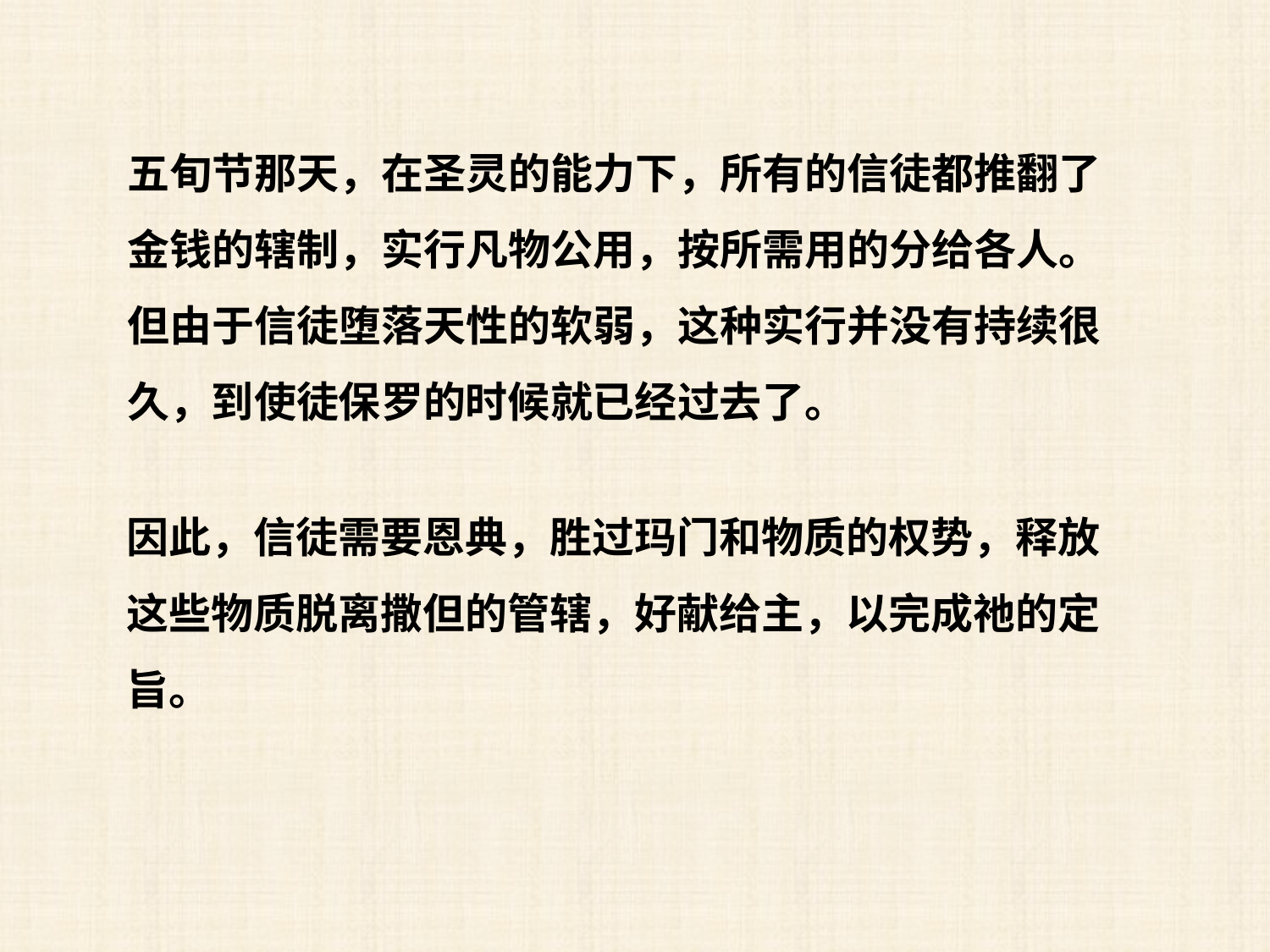

五旬节那天，在圣灵的能力下，所有的信徒都推翻了金钱的辖制，实行凡物公用，按所需用的分给各人。但由于信徒堕落天性的软弱，这种实行并没有持续很久，到使徒保罗的时候就已经过去了。

因此，信徒需要恩典，胜过玛门和物质的权势，释放这些物质脱离撒但的管辖，好献给主，以完成祂的定旨。